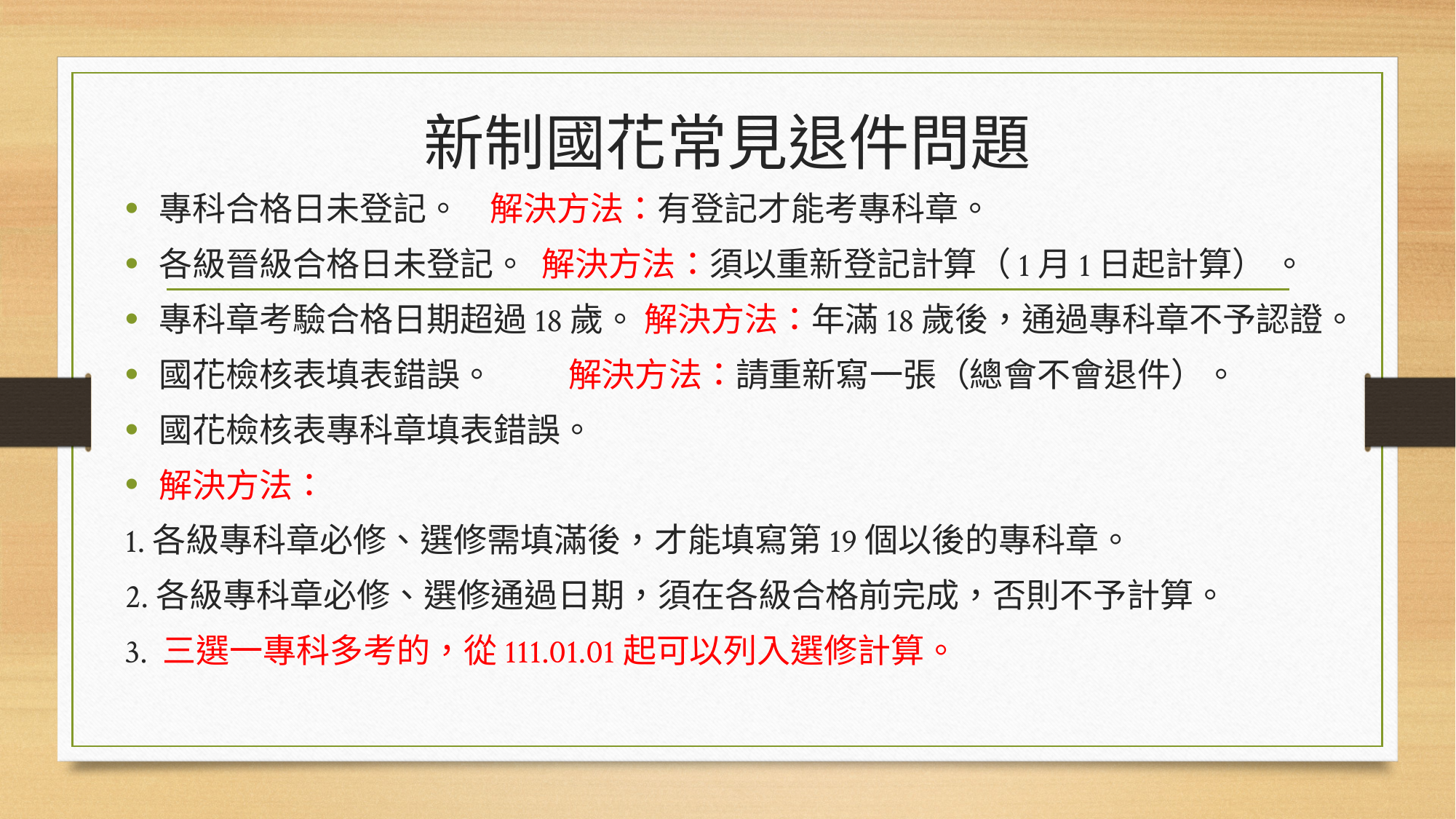

# 新制國花常見退件問題
專科合格日未登記。    解決方法：有登記才能考專科章。
各級晉級合格日未登記。  解決方法：須以重新登記計算（1月1日起計算） 。
專科章考驗合格日期超過18歲。 解決方法：年滿18歲後，通過專科章不予認證。
國花檢核表填表錯誤。          解決方法：請重新寫一張（總會不會退件）。
國花檢核表專科章填表錯誤。
解決方法：
1.各級專科章必修、選修需填滿後，才能填寫第19個以後的專科章。
2.各級專科章必修、選修通過日期，須在各級合格前完成，否則不予計算。
3. 三選一專科多考的，從111.01.01起可以列入選修計算。